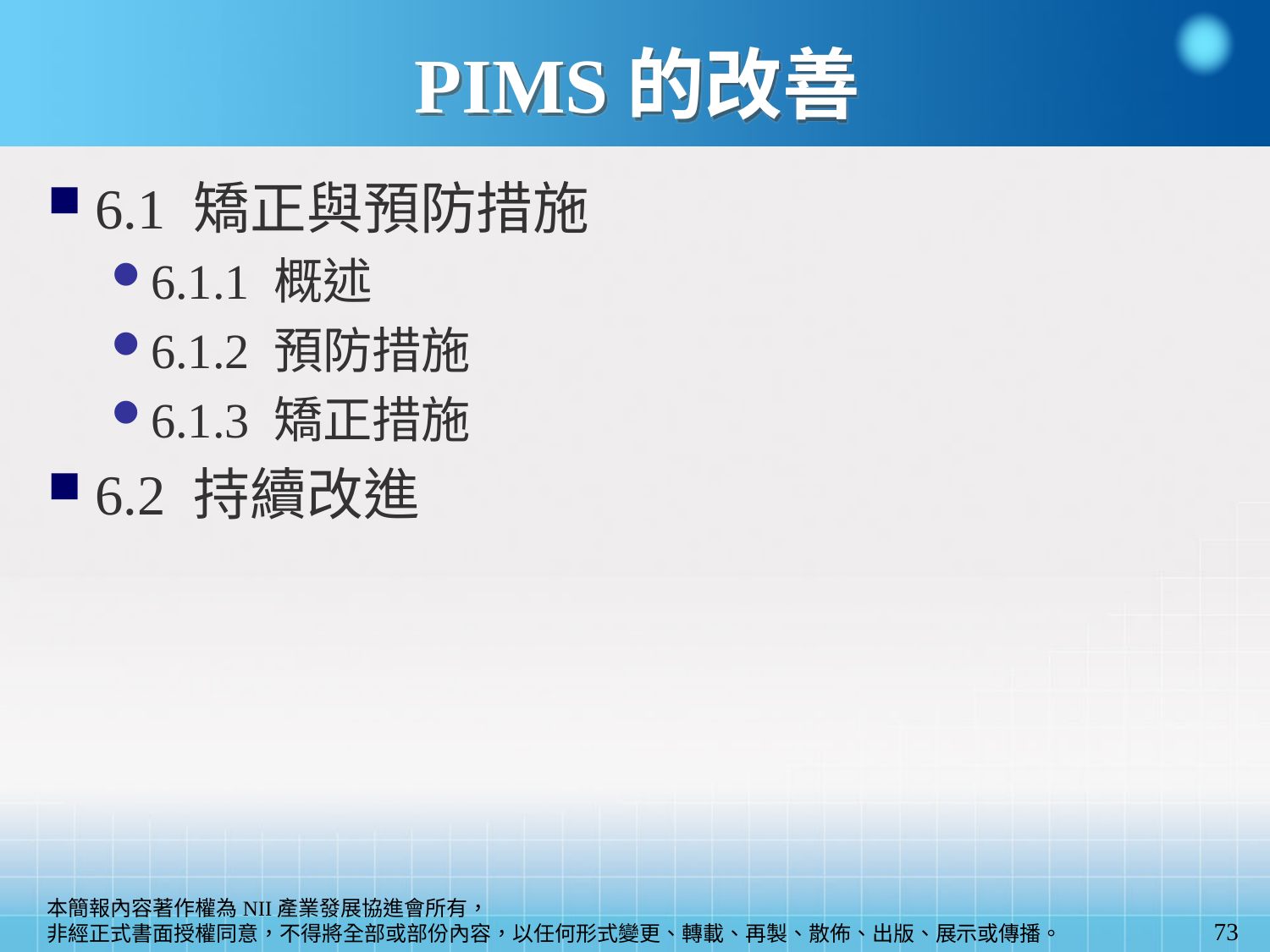

PIMS的改善
6.1 矯正與預防措施
6.1.1 概述
6.1.2 預防措施
6.1.3 矯正措施
6.2 持續改進

73